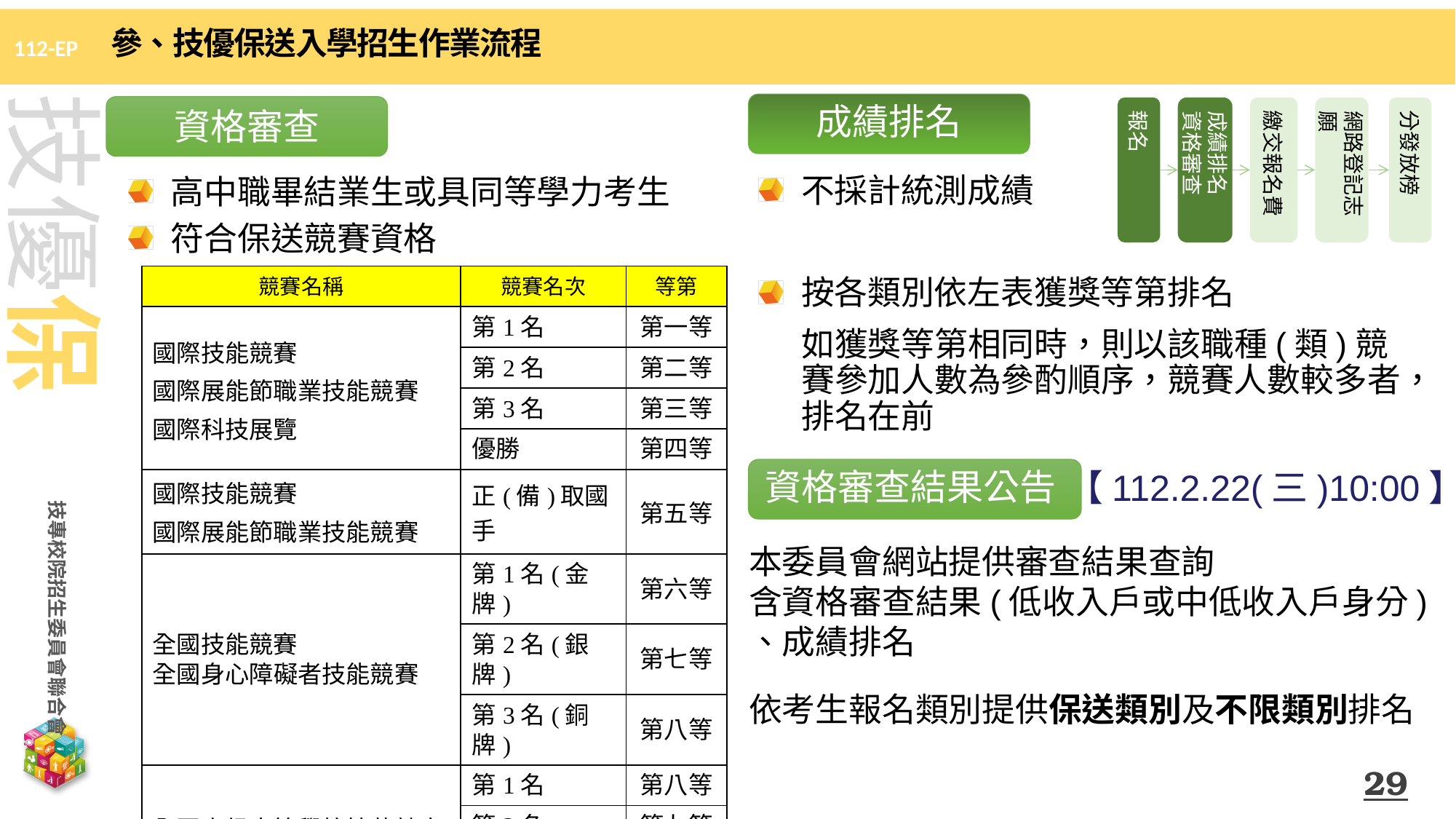

參、技優保送入學招生作業流程

成績排名

報名
繳交報名費
網路登記志願
分發放榜
成績排名
資格審查
資格審查
高中職畢結業生或具同等學力考生
符合保送競賽資格
不採計統測成績

按各類別依左表獲獎等第排名
如獲獎等第相同時，則以該職種(類)競賽參加人數為參酌順序，競賽人數較多者，排名在前

| 競賽名稱 | 競賽名次 | 等第 |
| --- | --- | --- |
| 國際技能競賽 國際展能節職業技能競賽 國際科技展覽 | 第1名 | 第一等 |
|  | 第2名 | 第二等 |
|  | 第3名 | 第三等 |
|  | 優勝 | 第四等 |
| 國際技能競賽 國際展能節職業技能競賽 | 正(備)取國手 | 第五等 |
| 全國技能競賽 全國身心障礙者技能競賽 | 第1名(金牌) | 第六等 |
|  | 第2名(銀牌) | 第七等 |
|  | 第3名(銅牌) | 第八等 |
| 全國高級中等學校技藝競賽 | 第1名 | 第八等 |
|  | 第2名 | 第九等 |
|  | 第3名 | 第十等 |

資格審查結果公告
【112.2.22(三)10:00】
本委員會網站提供審查結果查詢
含資格審查結果(低收入戶或中低收入戶身分)
、成績排名
依考生報名類別提供保送類別及不限類別排名